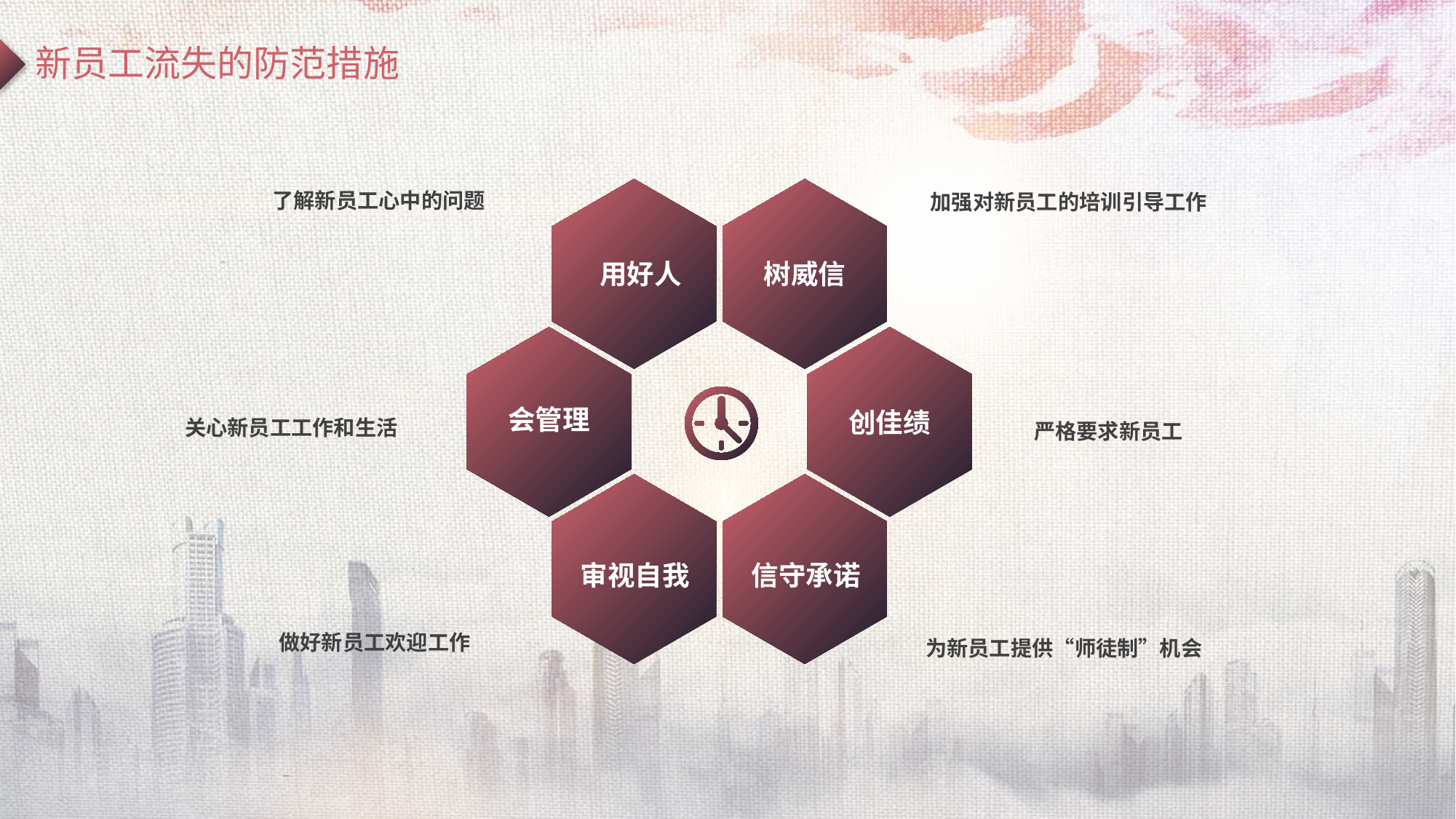

新员工流失的防范措施

了解新员工心中的问题
加强对新员工的培训引导工作

用好人
树威信

会管理
创佳绩
关心新员工工作和生活
严格要求新员工

审视自我
信守承诺
做好新员工欢迎工作
为新员工提供“师徒制”机会